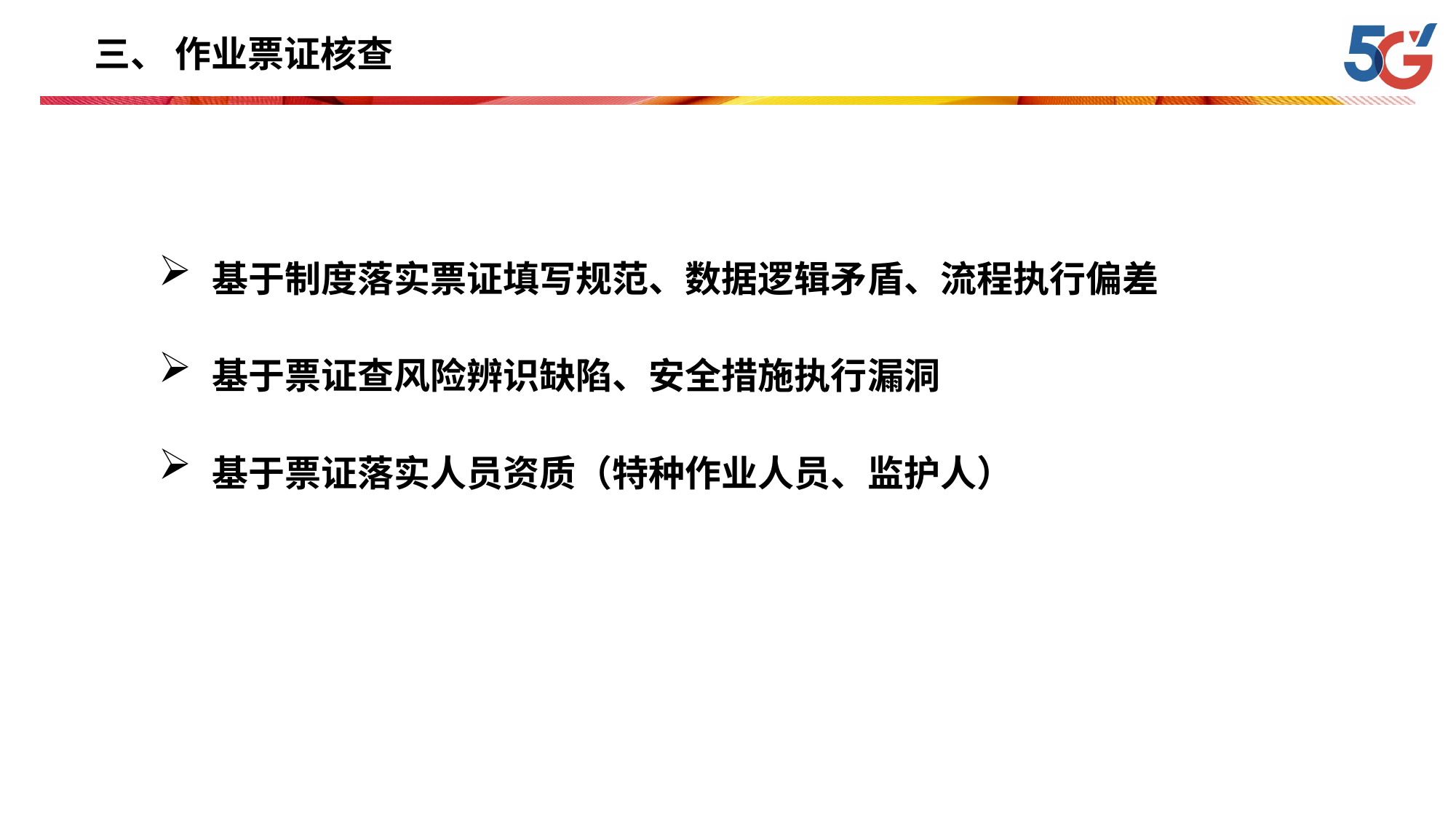

三、 作业票证核查
 基于制度落实票证填写规范、数据逻辑矛盾、流程执行偏差
 基于票证查风险辨识缺陷、安全措施执行漏洞
 基于票证落实人员资质（特种作业人员、监护人）